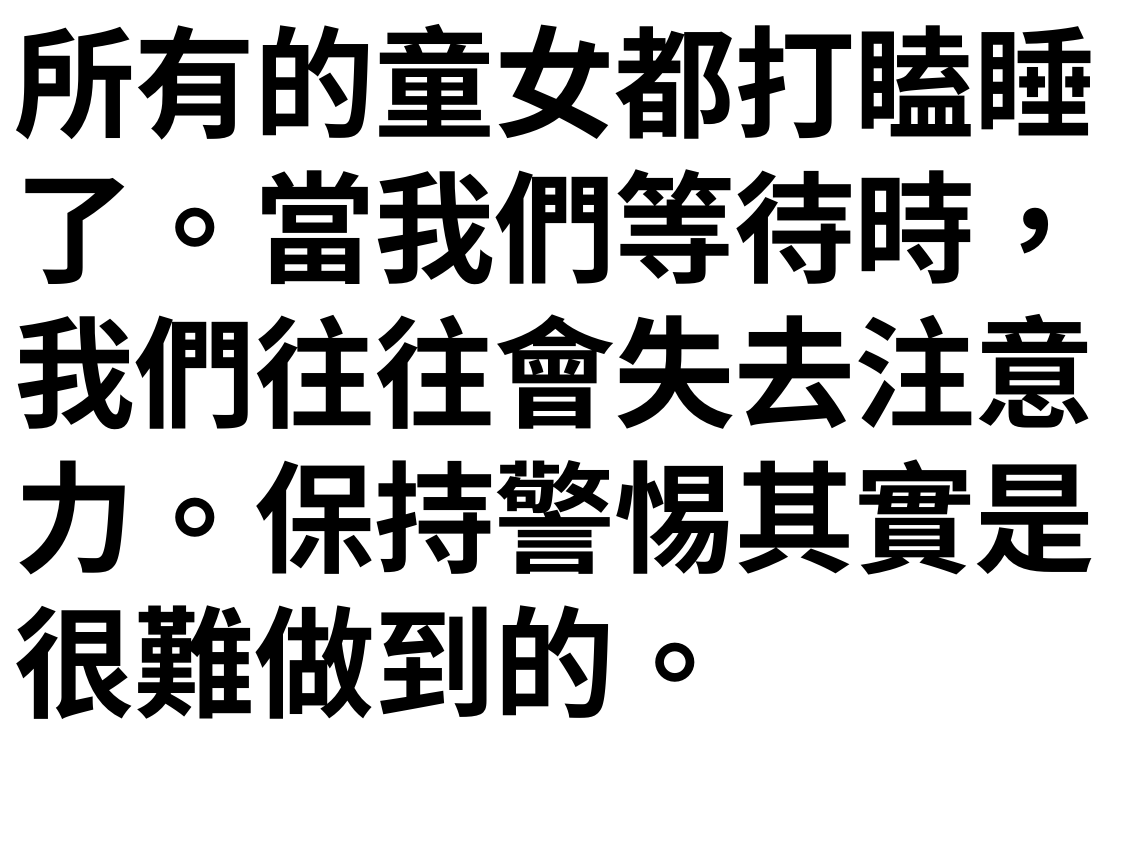

所有的童女都打瞌睡了。當我們等待時，我們往往會失去注意力。保持警惕其實是很難做到的。